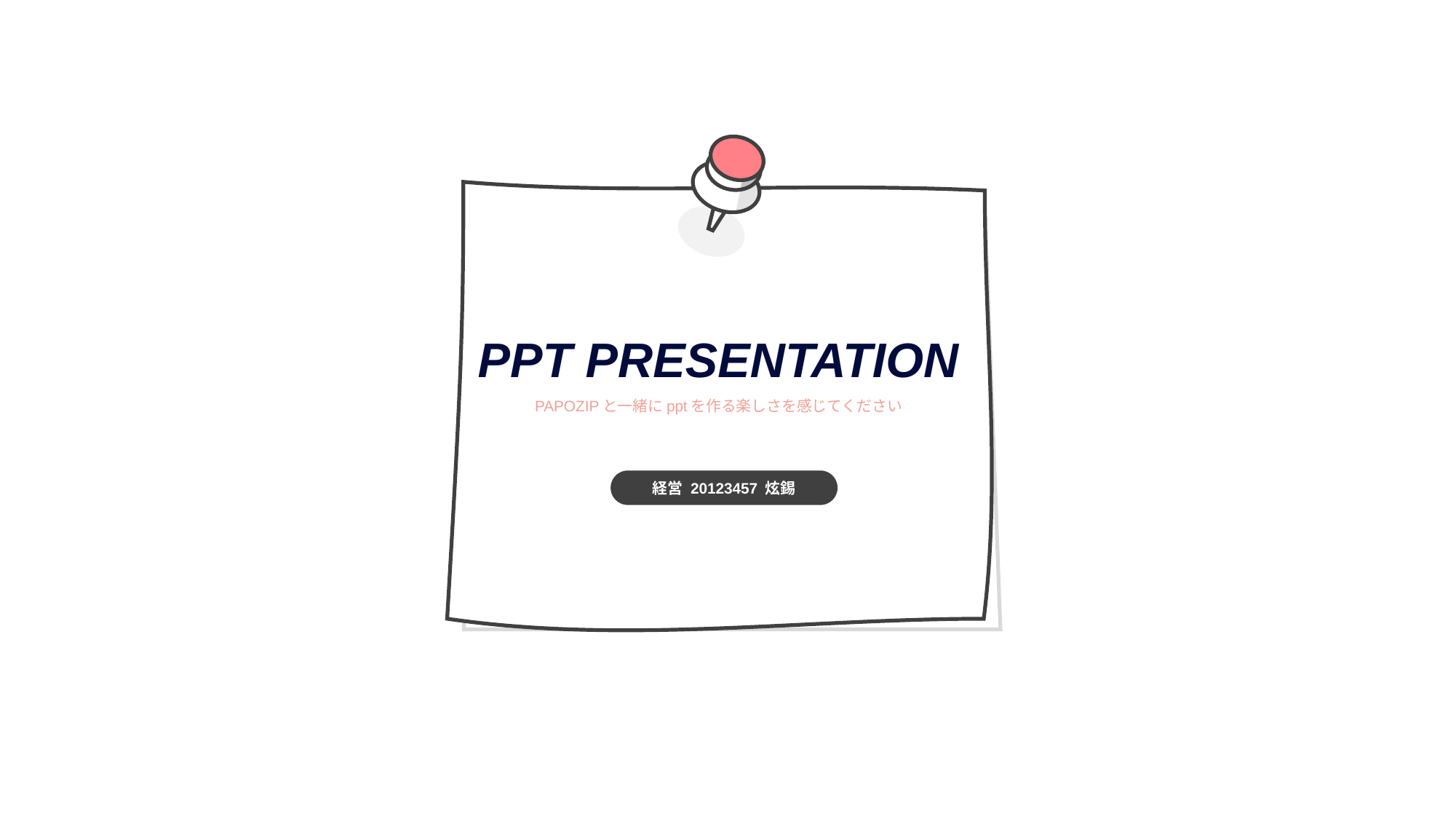

\

PPT PRESENTATION
PAPOZIPと一緒にpptを作る楽しさを感じてください
経営 20123457 炫錫